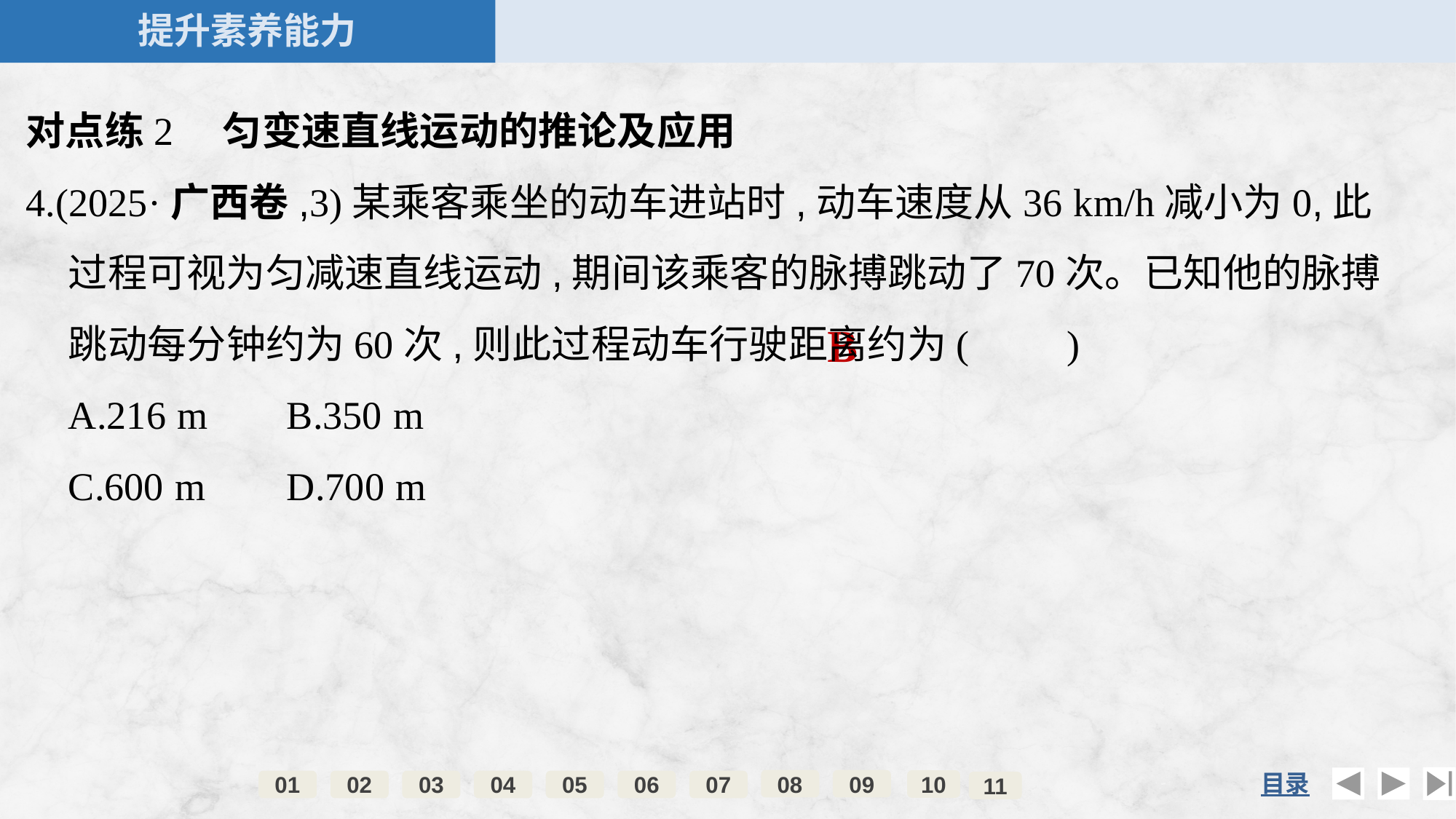

对点练2　匀变速直线运动的推论及应用
4.(2025·广西卷,3)某乘客乘坐的动车进站时,动车速度从36 km/h减小为0,此过程可视为匀减速直线运动,期间该乘客的脉搏跳动了70次。已知他的脉搏跳动每分钟约为60次,则此过程动车行驶距离约为(　　)
	A.216 m	B.350 m
	C.600 m	D.700 m
B